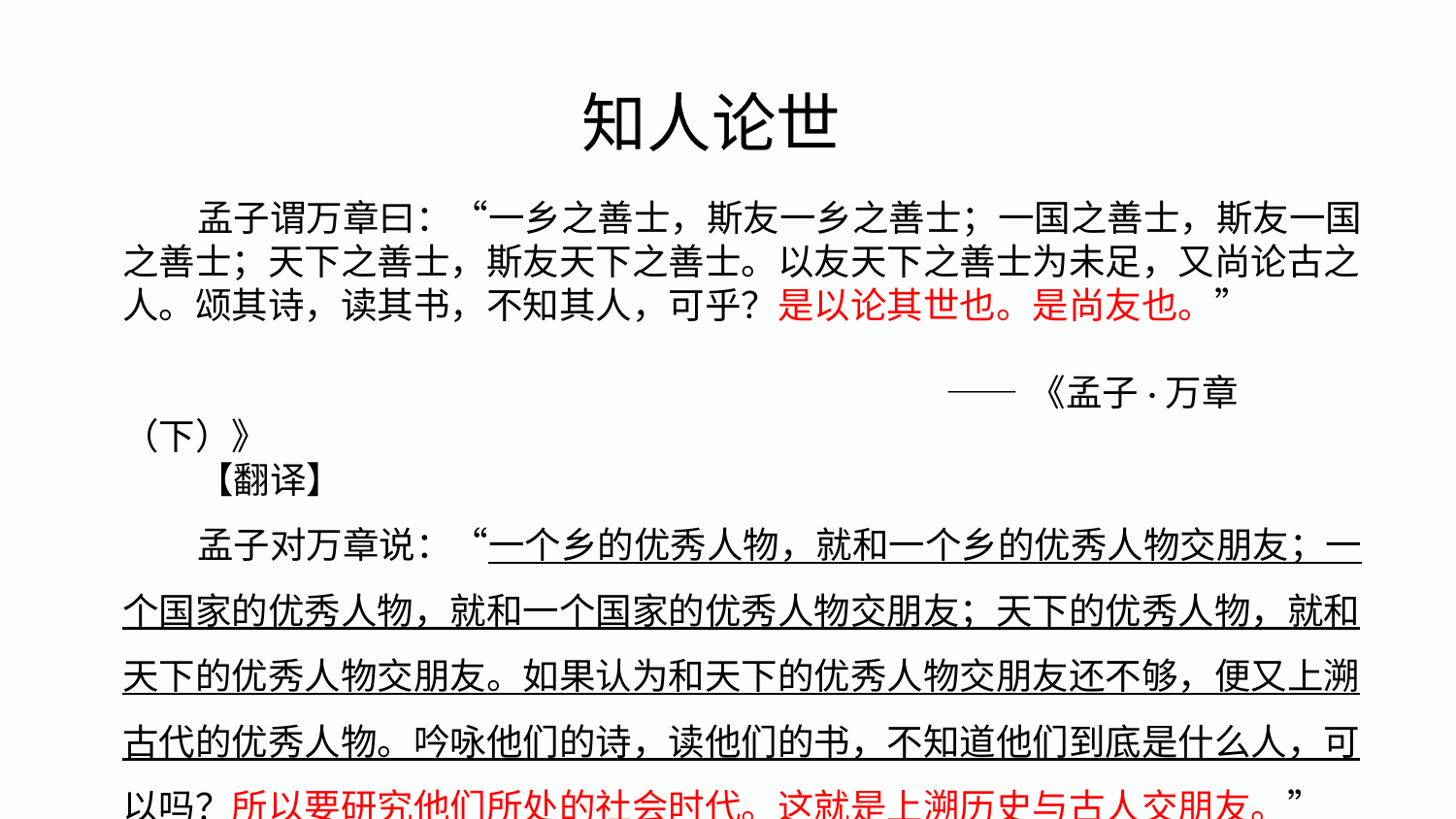

知人论世

孟子谓万章曰：“一乡之善士，斯友一乡之善士；一国之善士，斯友一国之善士；天下之善士，斯友天下之善士。以友天下之善士为未足，又尚论古之人。颂其诗，读其书，不知其人，可乎？是以论其世也。是尚友也。”
                                                                                           ——《孟子·万章（下）》
【翻译】
孟子对万章说：“一个乡的优秀人物，就和一个乡的优秀人物交朋友；一个国家的优秀人物，就和一个国家的优秀人物交朋友；天下的优秀人物，就和天下的优秀人物交朋友。如果认为和天下的优秀人物交朋友还不够，便又上溯古代的优秀人物。吟咏他们的诗，读他们的书，不知道他们到底是什么人，可以吗？所以要研究他们所处的社会时代。这就是上溯历史与古人交朋友。”